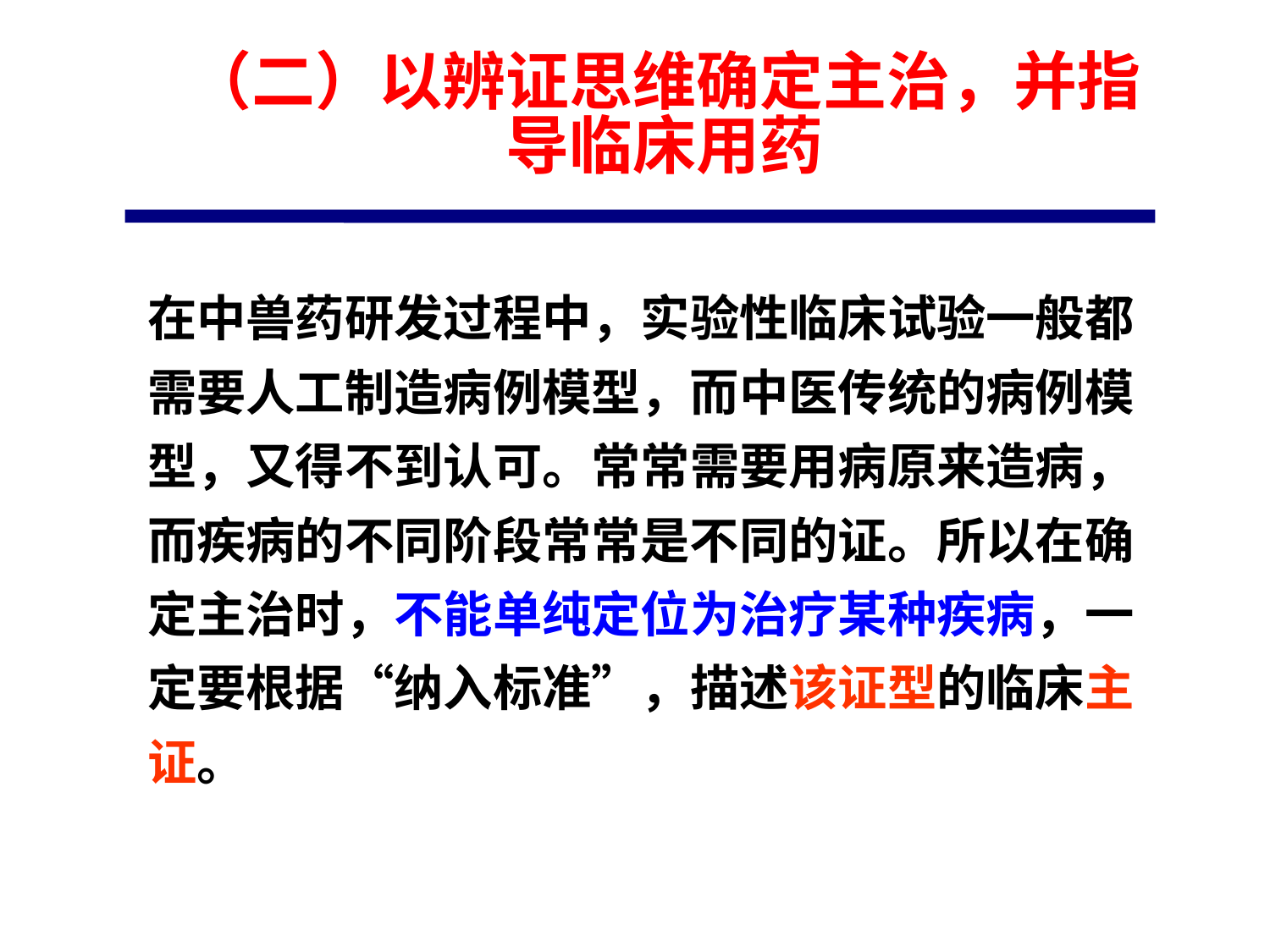

（二）以辨证思维确定主治，并指导临床用药

在中兽药研发过程中，实验性临床试验一般都需要人工制造病例模型，而中医传统的病例模型，又得不到认可。常常需要用病原来造病，而疾病的不同阶段常常是不同的证。所以在确定主治时，不能单纯定位为治疗某种疾病，一定要根据“纳入标准”，描述该证型的临床主证。